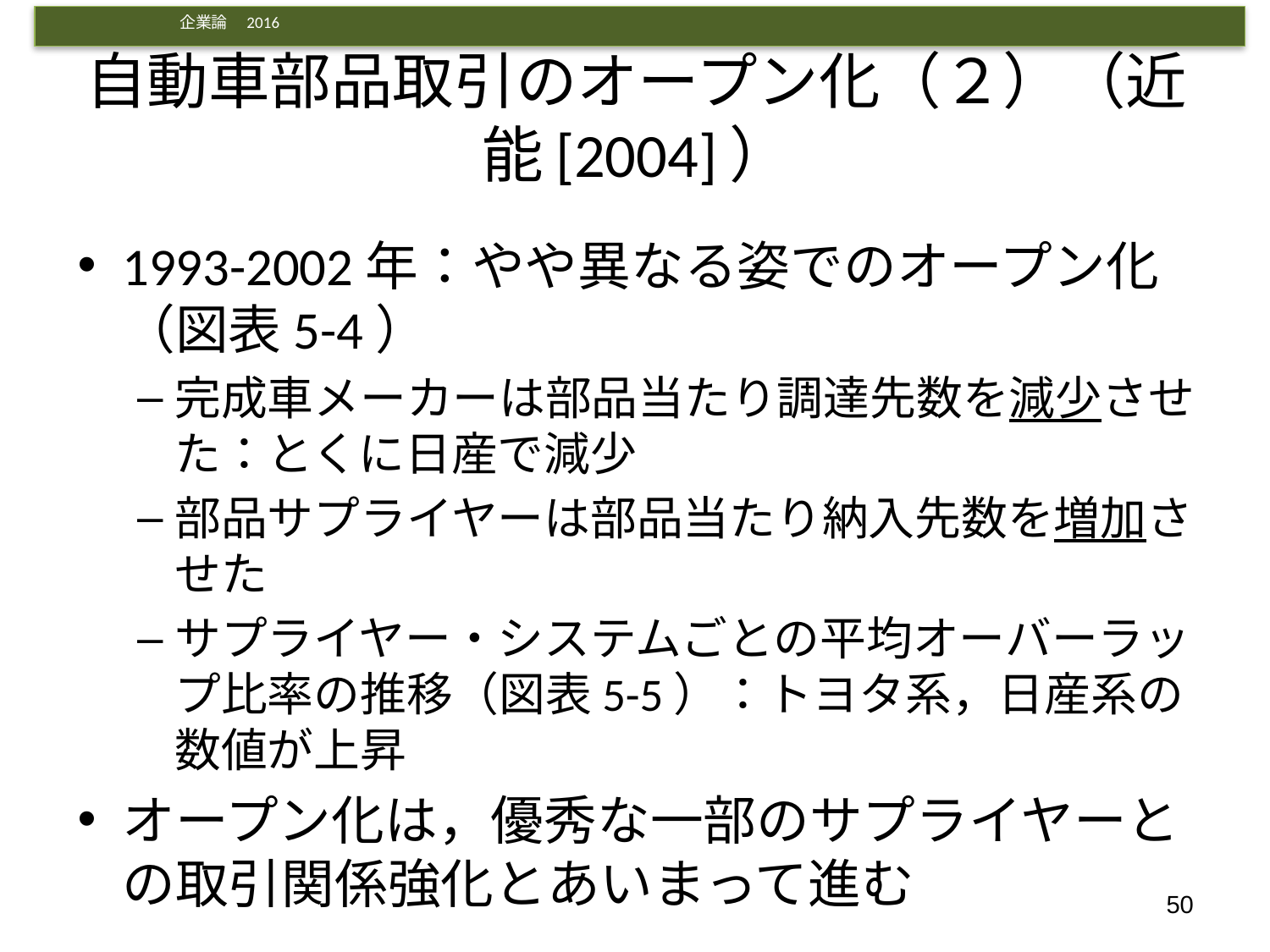

# 自動車部品取引のオープン化（２）（近能[2004]）
1993-2002年：やや異なる姿でのオープン化（図表5-4）
完成車メーカーは部品当たり調達先数を減少させた：とくに日産で減少
部品サプライヤーは部品当たり納入先数を増加させた
サプライヤー・システムごとの平均オーバーラップ比率の推移（図表5-5）：トヨタ系，日産系の数値が上昇
オープン化は，優秀な一部のサプライヤーとの取引関係強化とあいまって進む
50